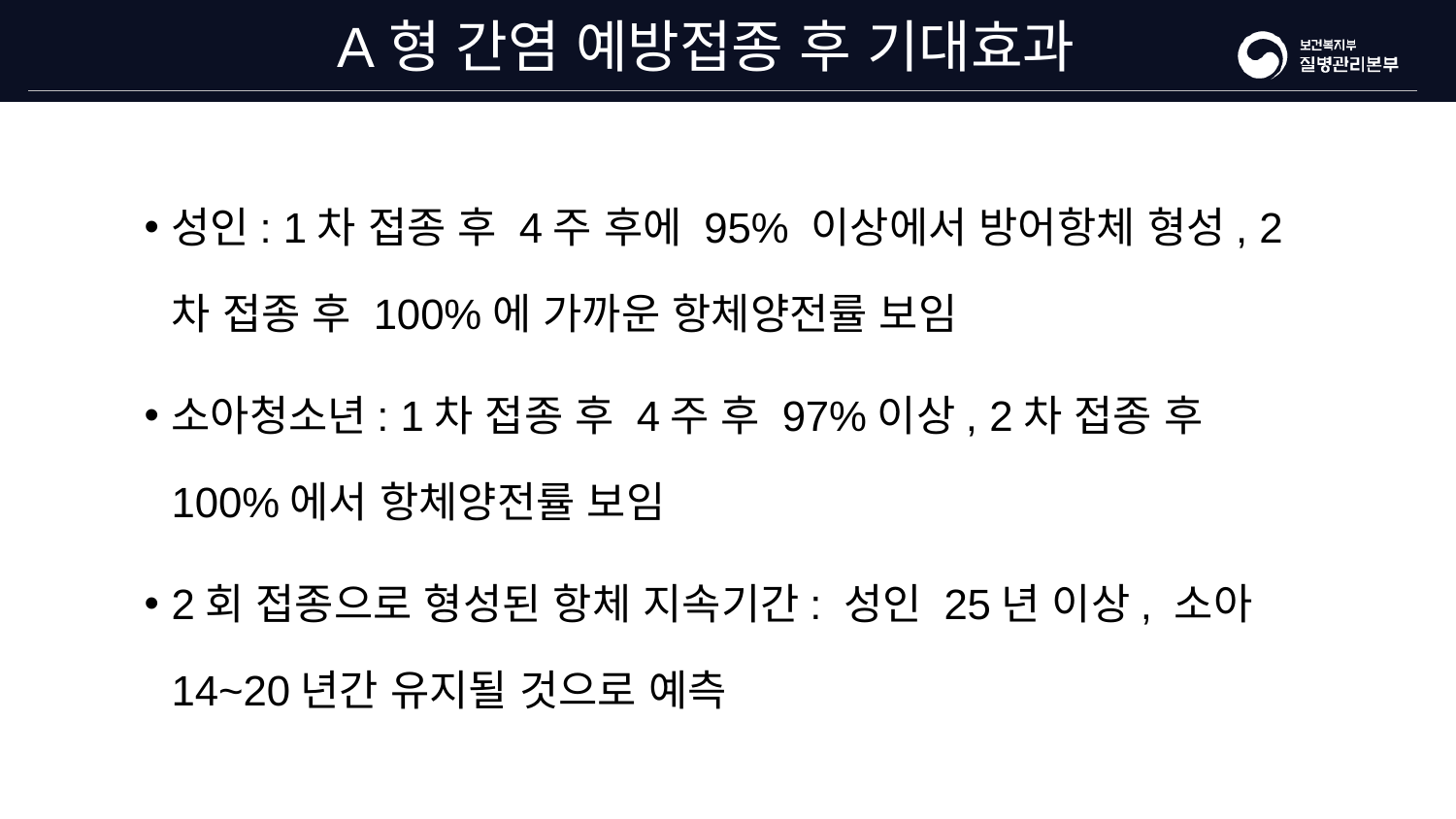

# A형 간염 예방접종 후 기대효과
성인: 1차 접종 후 4주 후에 95% 이상에서 방어항체 형성, 2차 접종 후 100%에 가까운 항체양전률 보임
소아청소년: 1차 접종 후 4주 후 97%이상, 2차 접종 후 100%에서 항체양전률 보임
2회 접종으로 형성된 항체 지속기간: 성인 25년 이상, 소아 14~20년간 유지될 것으로 예측